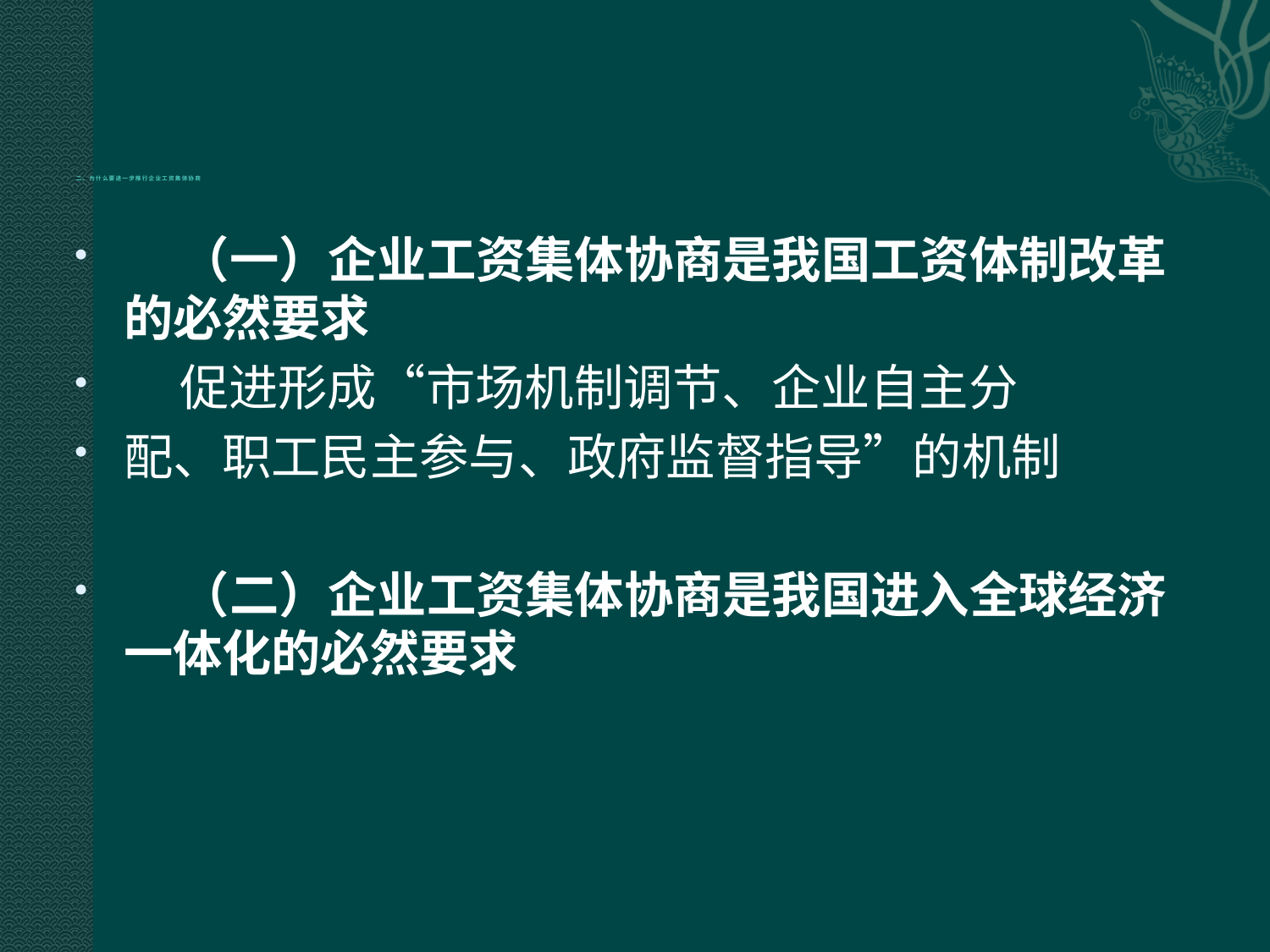

# 二、为什么要进一步推行企业工资集体协商
    （一）企业工资集体协商是我国工资体制改革的必然要求
    促进形成“市场机制调节、企业自主分
配、职工民主参与、政府监督指导”的机制

    （二）企业工资集体协商是我国进入全球经济一体化的必然要求